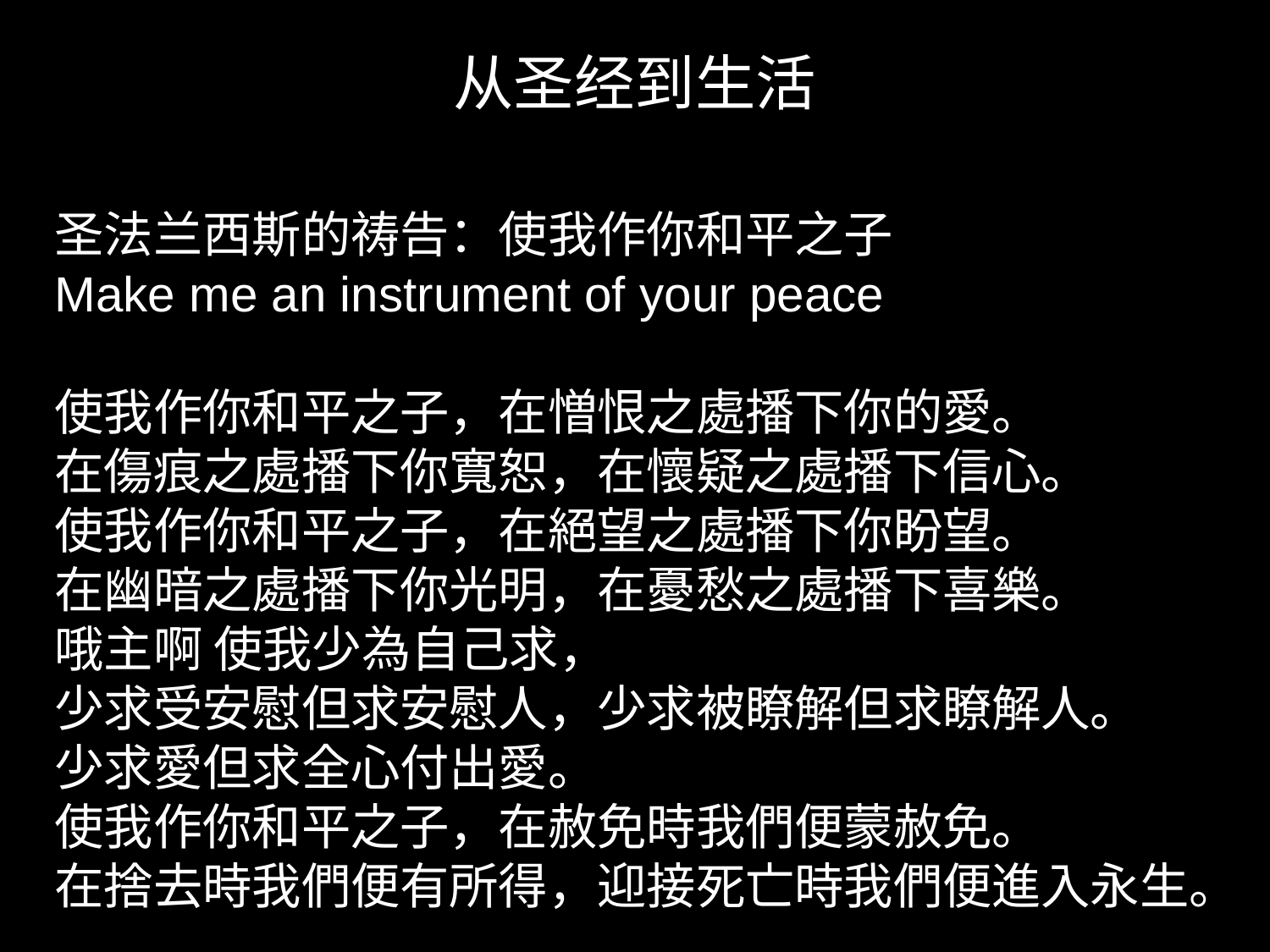

# 从圣经到生活
圣法兰西斯的祷告：使我作你和平之子
Make me an instrument of your peace

使我作你和平之子，在憎恨之處播下你的愛。
在傷痕之處播下你寬恕，在懷疑之處播下信心。
使我作你和平之子，在絕望之處播下你盼望。
在幽暗之處播下你光明，在憂愁之處播下喜樂。
哦主啊 使我少為自己求，
少求受安慰但求安慰人，少求被瞭解但求瞭解人。
少求愛但求全心付出愛。
使我作你和平之子，在赦免時我們便蒙赦免。
在捨去時我們便有所得，迎接死亡時我們便進入永生。